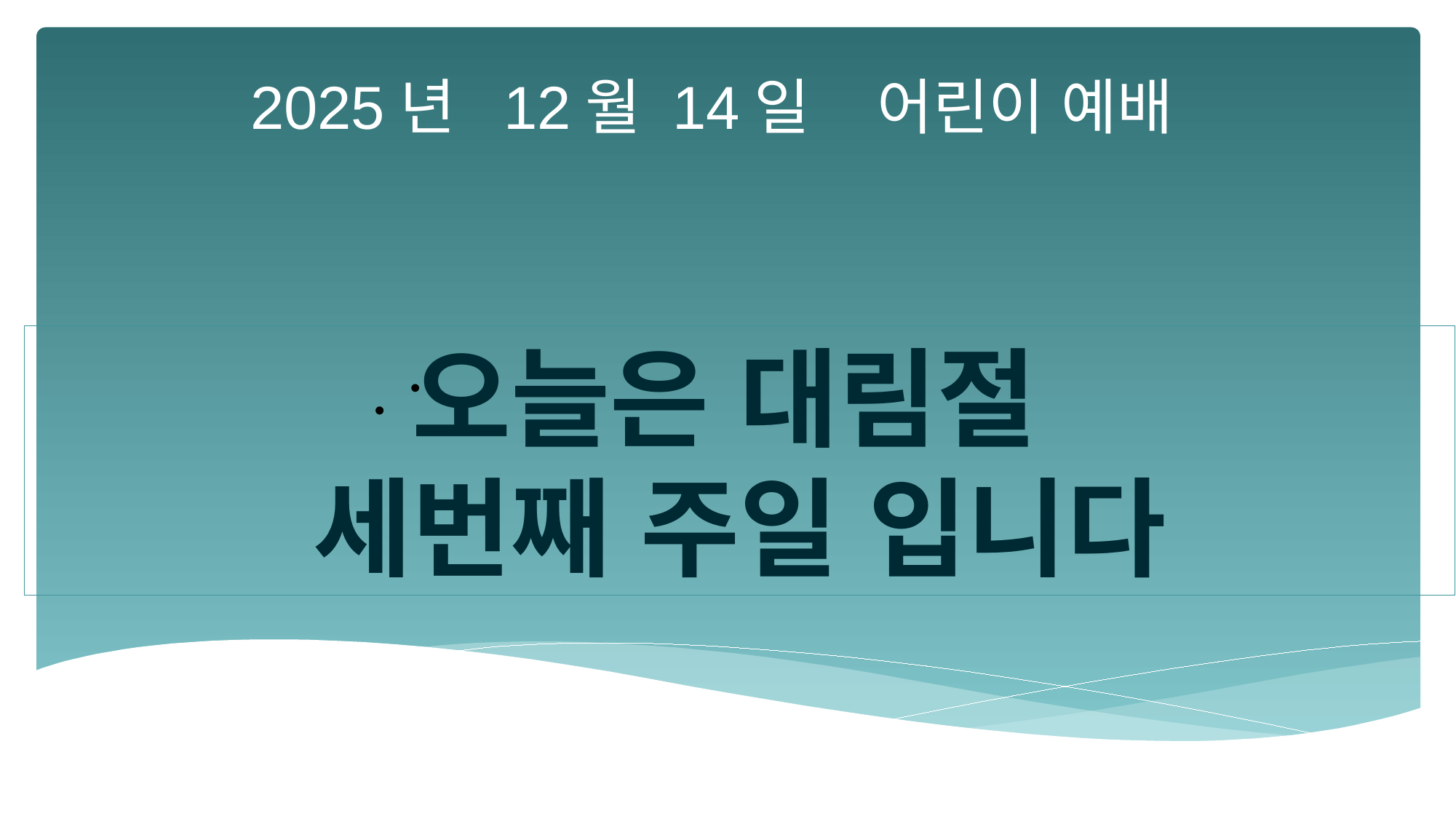

2025년  12월 14일    어린이 예배
오늘은 대림절
세번째 주일 입니다
•
•
•